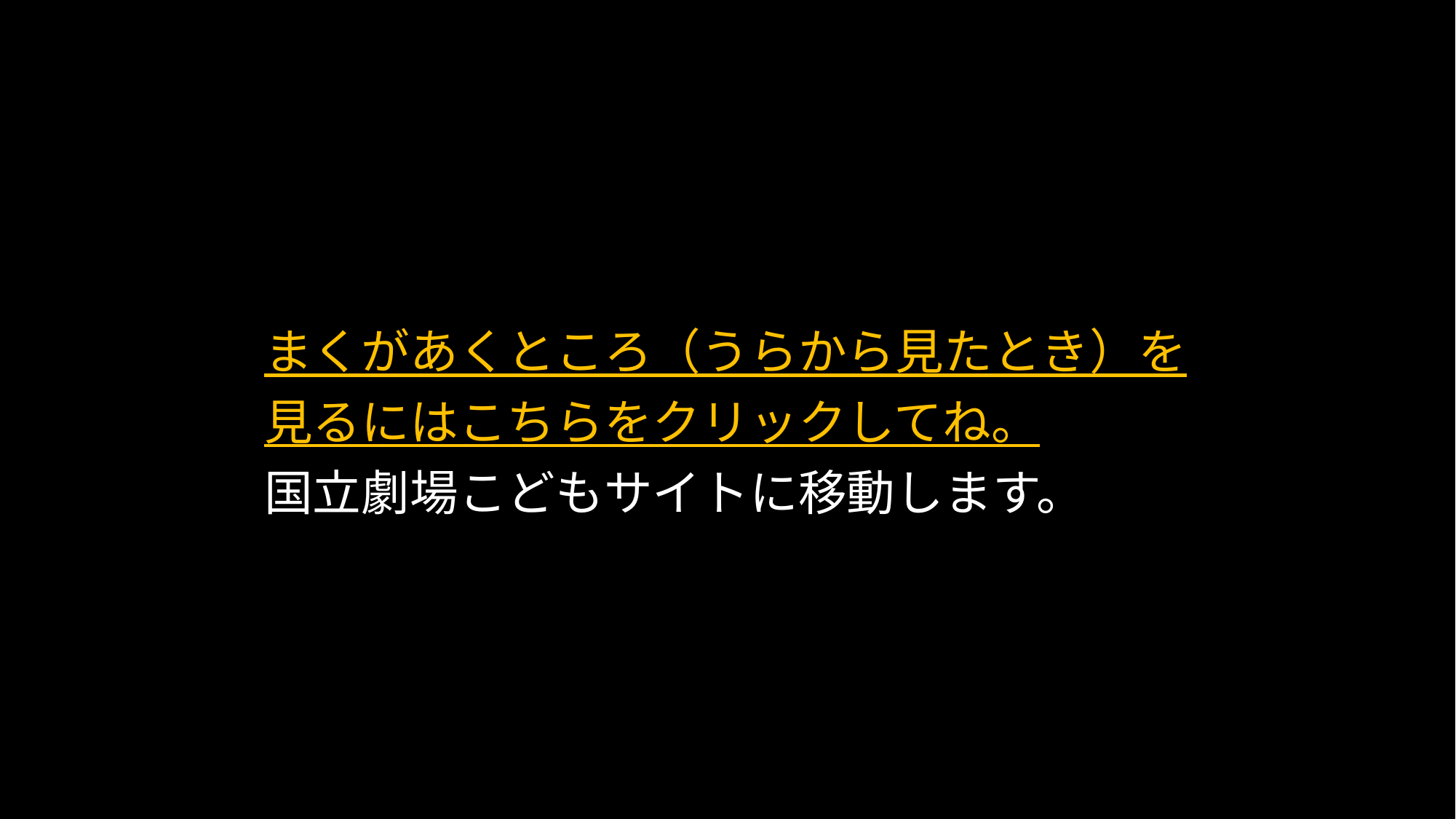

まくがあくところ（うらから見たとき）を見るにはこちらをクリックしてね。
国立劇場こどもサイトに移動します。